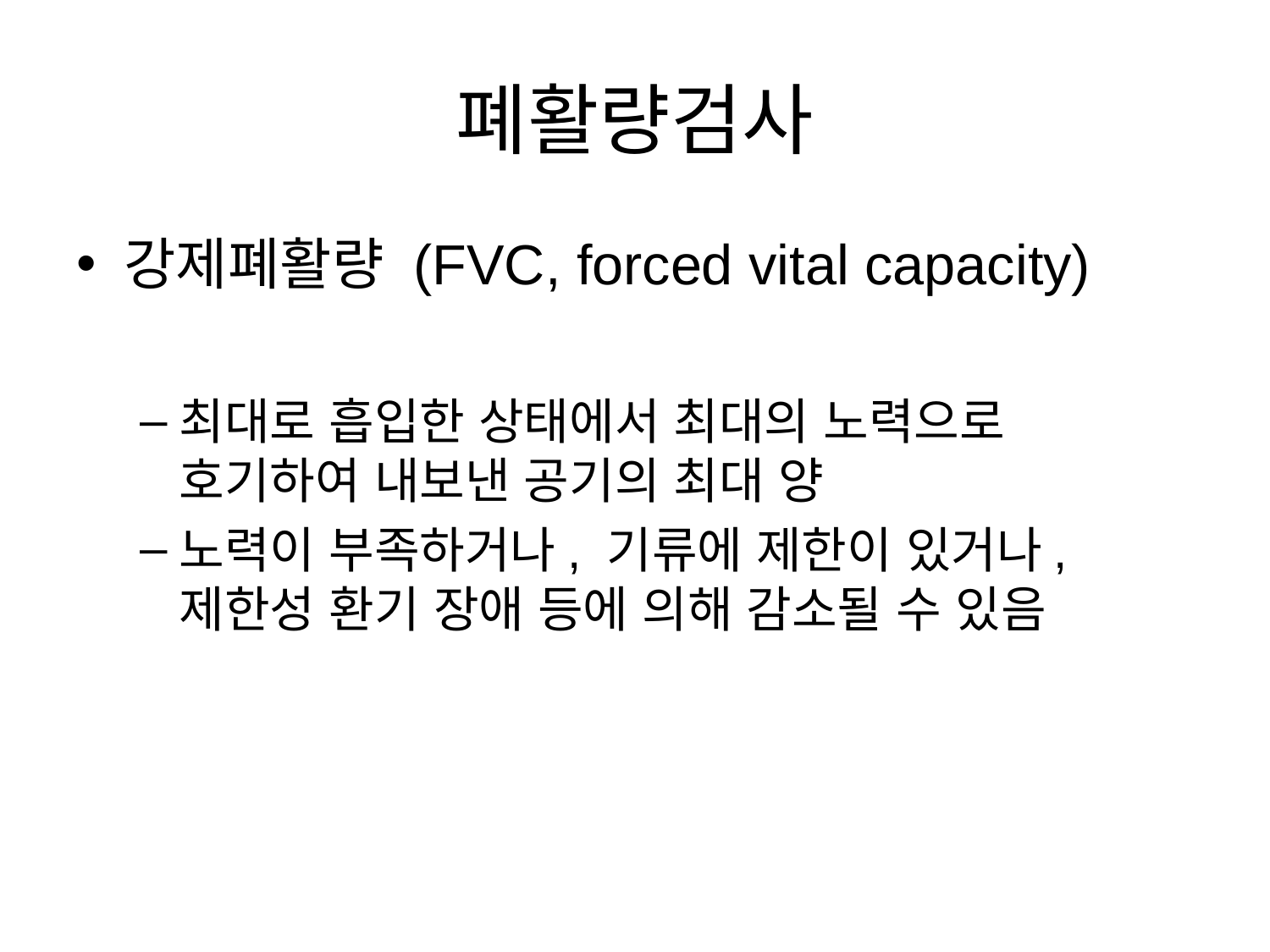

# 폐활량검사
강제폐활량 (FVC, forced vital capacity)

최대로 흡입한 상태에서 최대의 노력으로 호기하여 내보낸 공기의 최대 양
노력이 부족하거나, 기류에 제한이 있거나, 제한성 환기 장애 등에 의해 감소될 수 있음